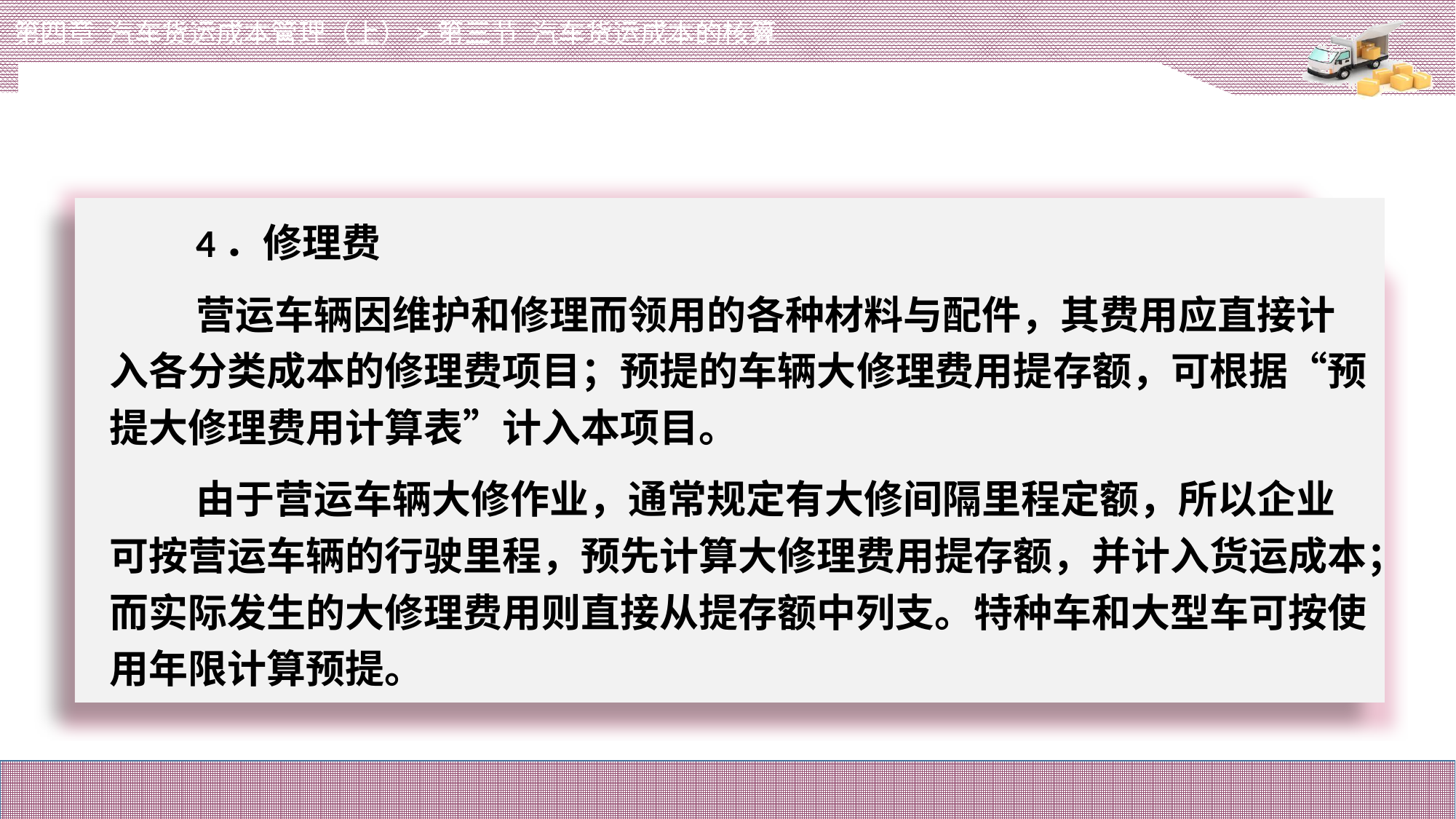

第四章  汽车货运成本管理（上）>第三节  汽车货运成本的核算
# 4．修理费
营运车辆因维护和修理而领用的各种材料与配件，其费用应直接计入各分类成本的修理费项目；预提的车辆大修理费用提存额，可根据“预提大修理费用计算表”计入本项目。
由于营运车辆大修作业，通常规定有大修间隔里程定额，所以企业可按营运车辆的行驶里程，预先计算大修理费用提存额，并计入货运成本；而实际发生的大修理费用则直接从提存额中列支。特种车和大型车可按使用年限计算预提。